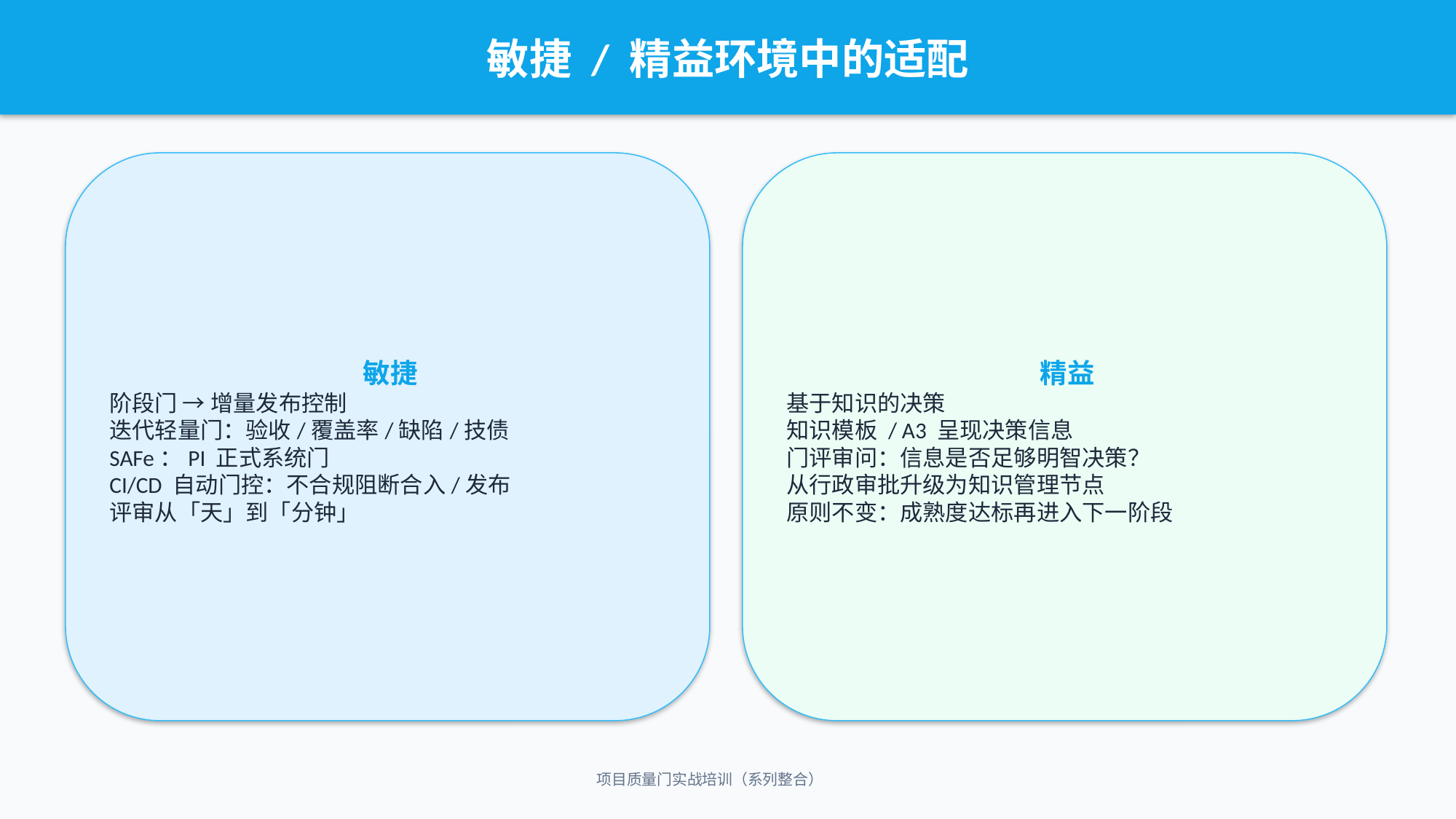

敏捷 / 精益环境中的适配
敏捷
阶段门 → 增量发布控制
迭代轻量门：验收/覆盖率/缺陷/技债
SAFe：PI 正式系统门
CI/CD 自动门控：不合规阻断合入/发布
评审从「天」到「分钟」
精益
基于知识的决策
知识模板 / A3 呈现决策信息
门评审问：信息是否足够明智决策？
从行政审批升级为知识管理节点
原则不变：成熟度达标再进入下一阶段
项目质量门实战培训（系列整合）